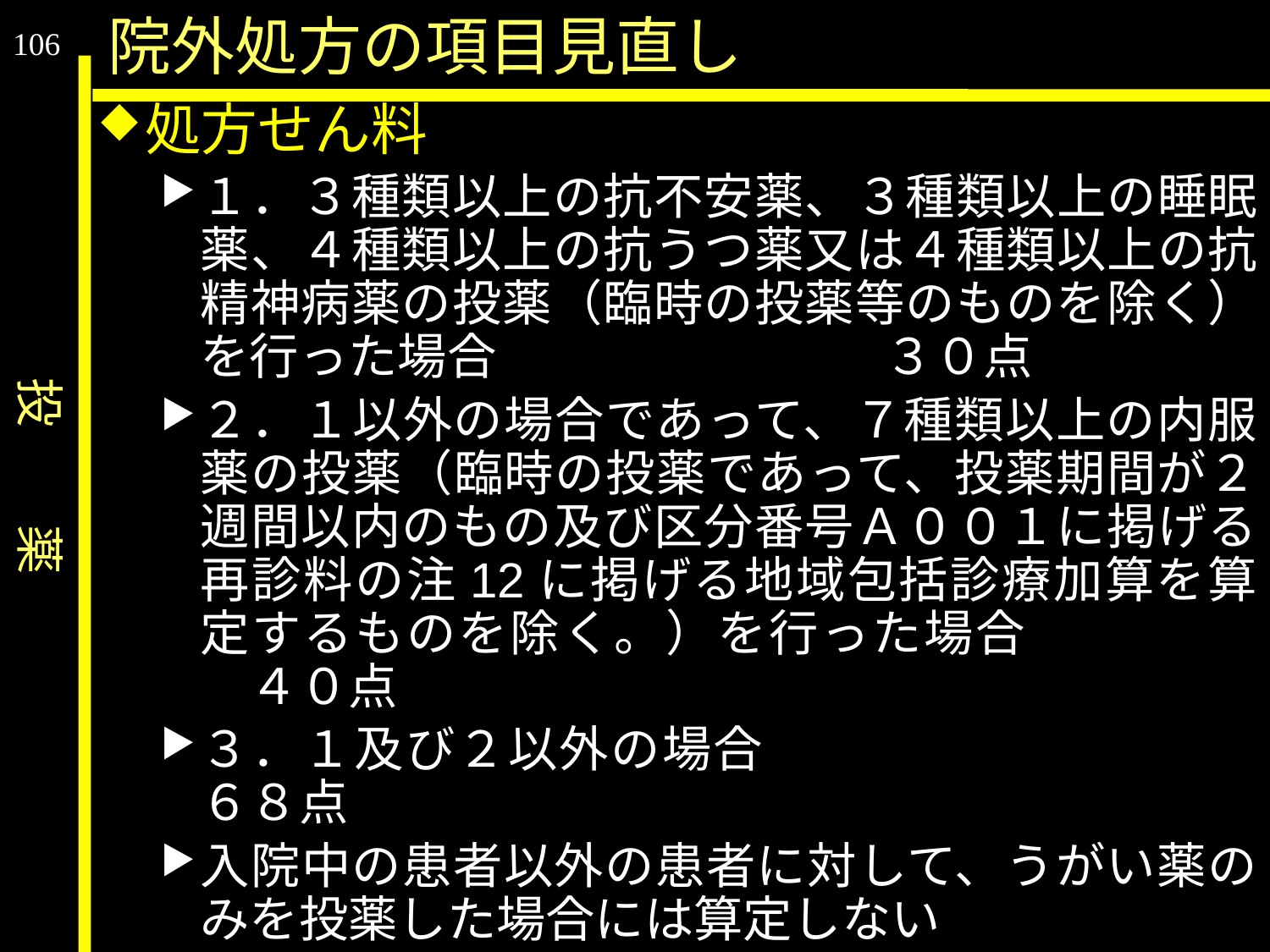

投　　薬
院外処方の項目見直し
106

処方せん料
１．３種類以上の抗不安薬、３種類以上の睡眠薬、４種類以上の抗うつ薬又は４種類以上の抗精神病薬の投薬（臨時の投薬等のものを除く）を行った場合			　３０点
２．１以外の場合であって、７種類以上の内服薬の投薬（臨時の投薬であって、投薬期間が２週間以内のもの及び区分番号Ａ００１に掲げる再診料の注12に掲げる地域包括診療加算を算定するものを除く。）を行った場合		　４０点
３．１及び２以外の場合				  ６８点
入院中の患者以外の患者に対して、うがい薬のみを投薬した場合には算定しない
５００床以上の病院
初診料の注２、注３、外来診療料の注２、注３を算定する場合、別に厚生労働大臣が定める薬剤を除き、１処方につき投与期間が３０日以上の投薬を行った場合には、所定点数の１００分の６０に相当する点数により算定